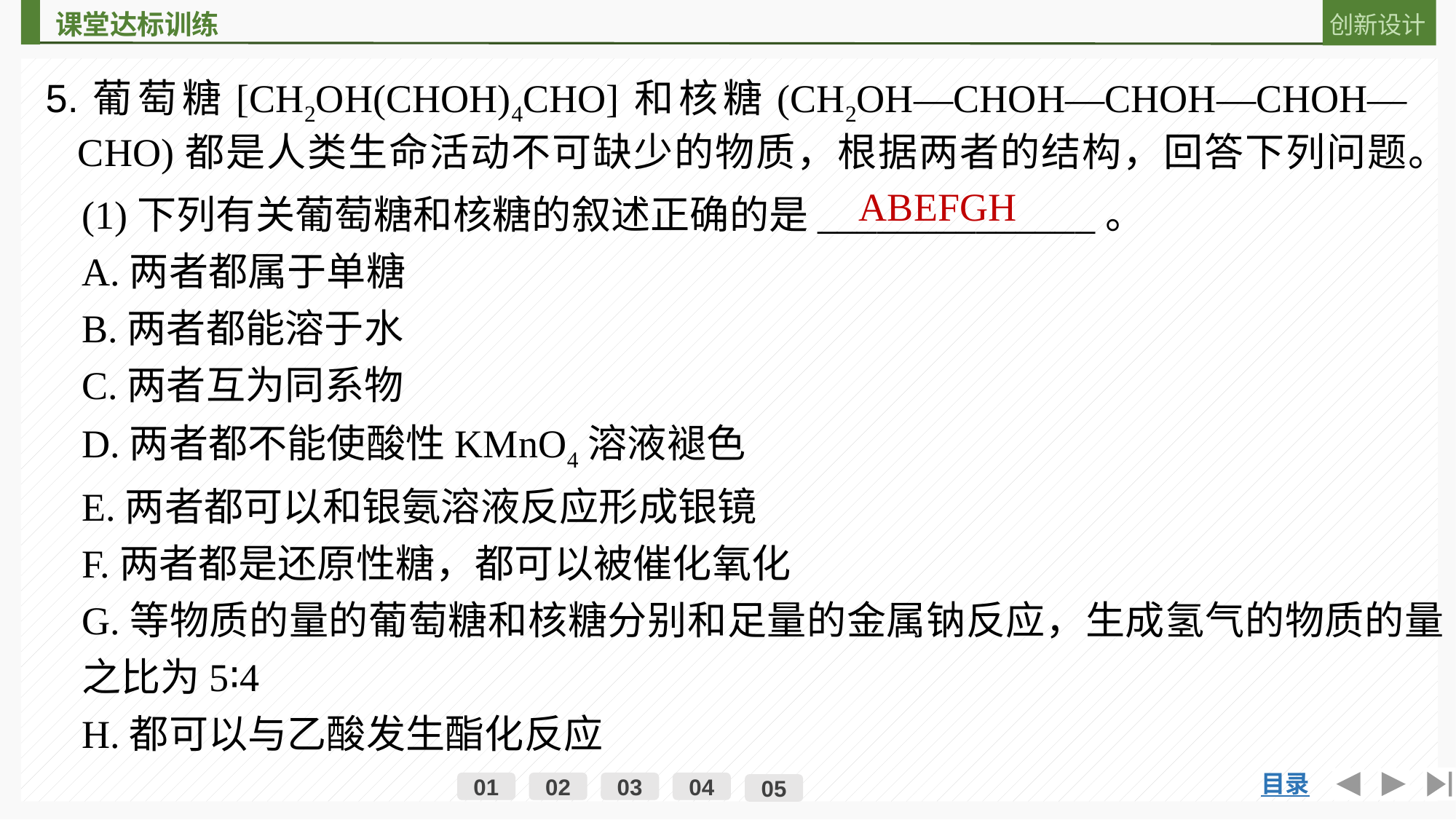

5.葡萄糖[CH2OH(CHOH)4CHO]和核糖(CH2OH—CHOH—CHOH—CHOH—CHO)都是人类生命活动不可缺少的物质，根据两者的结构，回答下列问题。
(1)下列有关葡萄糖和核糖的叙述正确的是______________。
A.两者都属于单糖
B.两者都能溶于水
C.两者互为同系物
D.两者都不能使酸性KMnO4溶液褪色
E.两者都可以和银氨溶液反应形成银镜
F.两者都是还原性糖，都可以被催化氧化
G.等物质的量的葡萄糖和核糖分别和足量的金属钠反应，生成氢气的物质的量之比为5∶4
H.都可以与乙酸发生酯化反应
ABEFGH